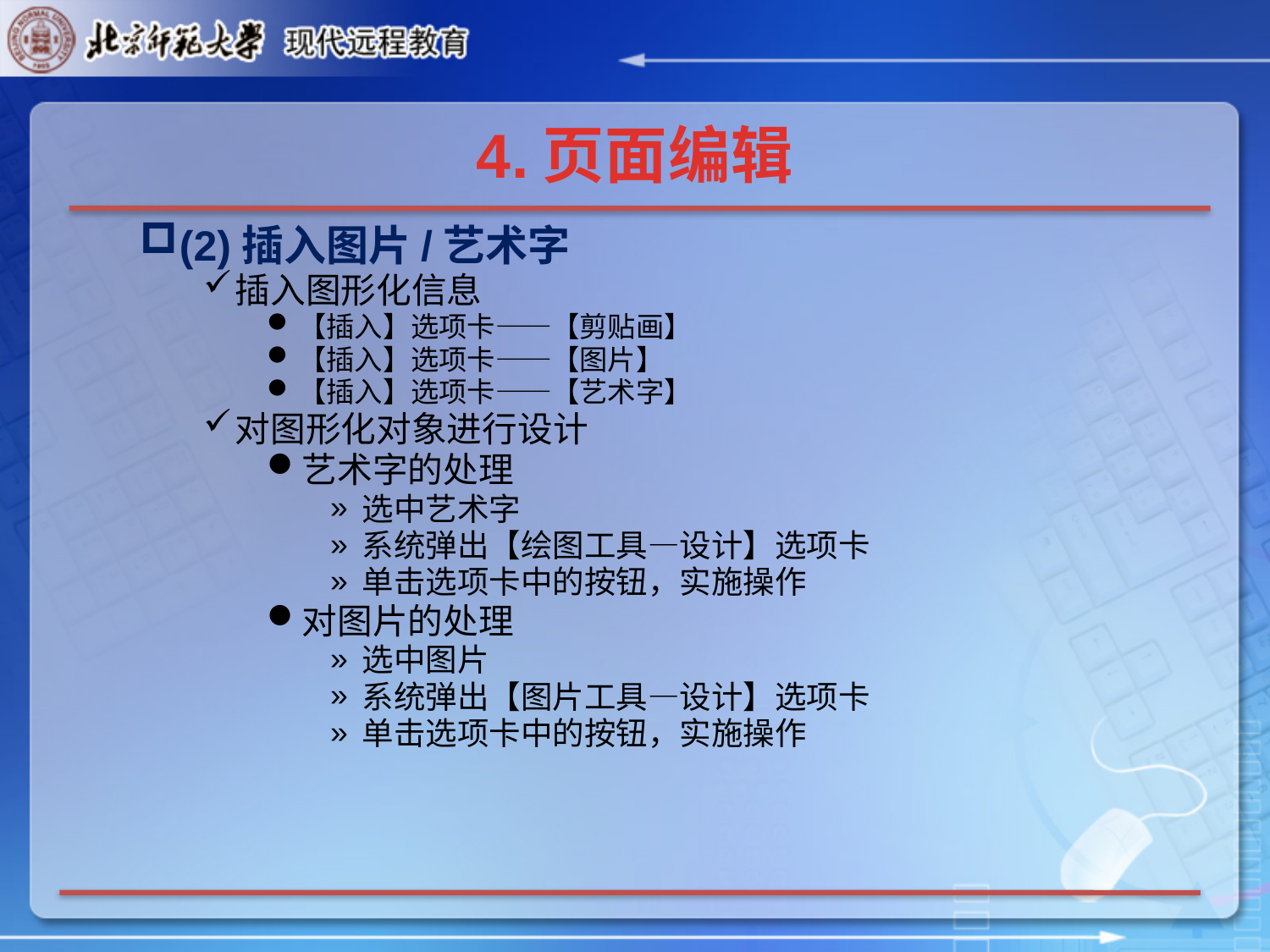

# 4.页面编辑
(2)插入图片/艺术字
插入图形化信息
【插入】选项卡——【剪贴画】
【插入】选项卡——【图片】
【插入】选项卡——【艺术字】
对图形化对象进行设计
艺术字的处理
选中艺术字
系统弹出【绘图工具—设计】选项卡
单击选项卡中的按钮，实施操作
对图片的处理
选中图片
系统弹出【图片工具—设计】选项卡
单击选项卡中的按钮，实施操作